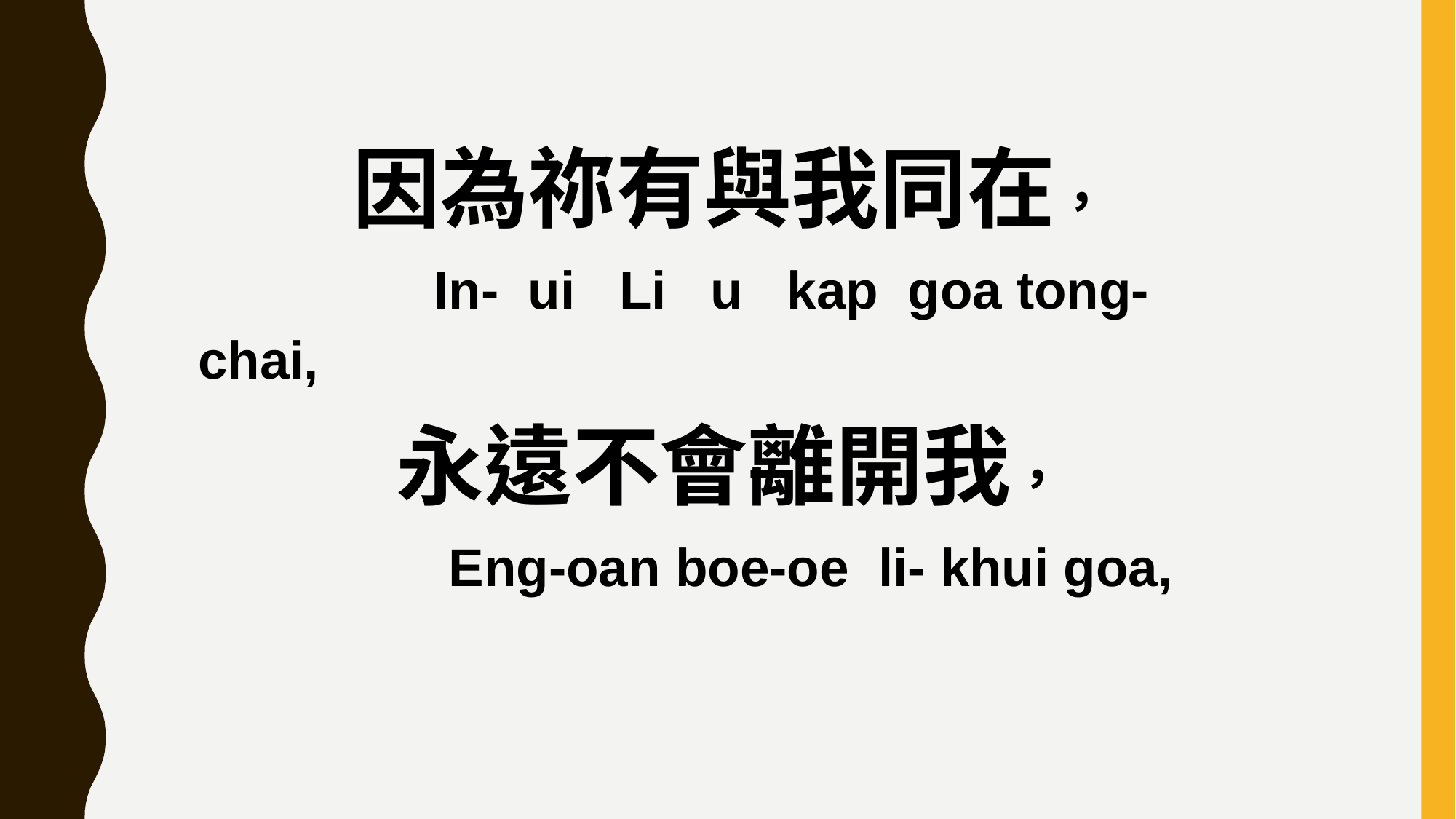

因為祢有與我同在，
                In-  ui   Li   u   kap  goa tong-chai,
永遠不會離開我，
                 Eng-oan boe-oe  li- khui goa,